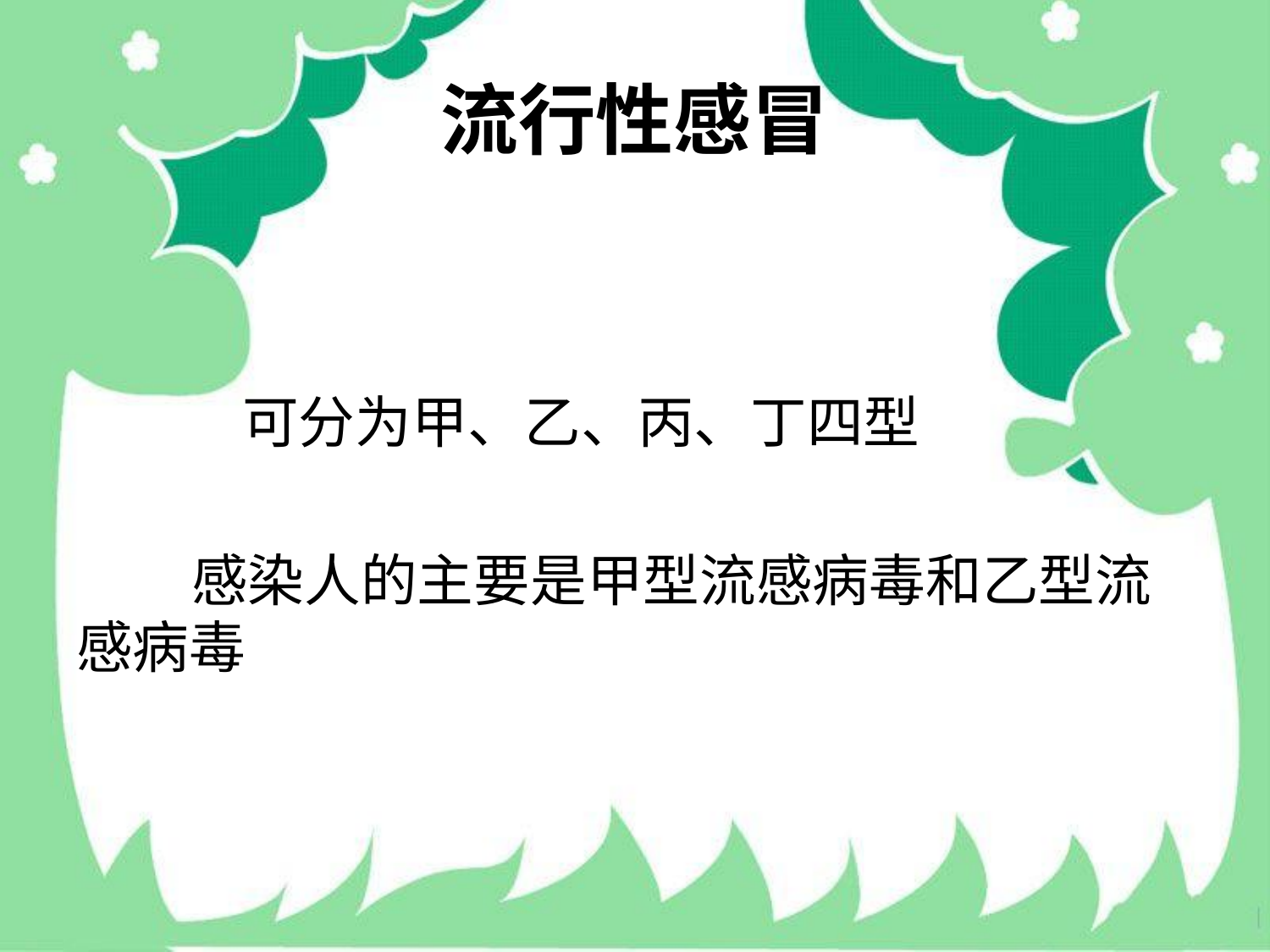

# 流行性感冒

            可分为甲、乙、丙、丁四型

        感染人的主要是甲型流感病毒和乙型流感病毒